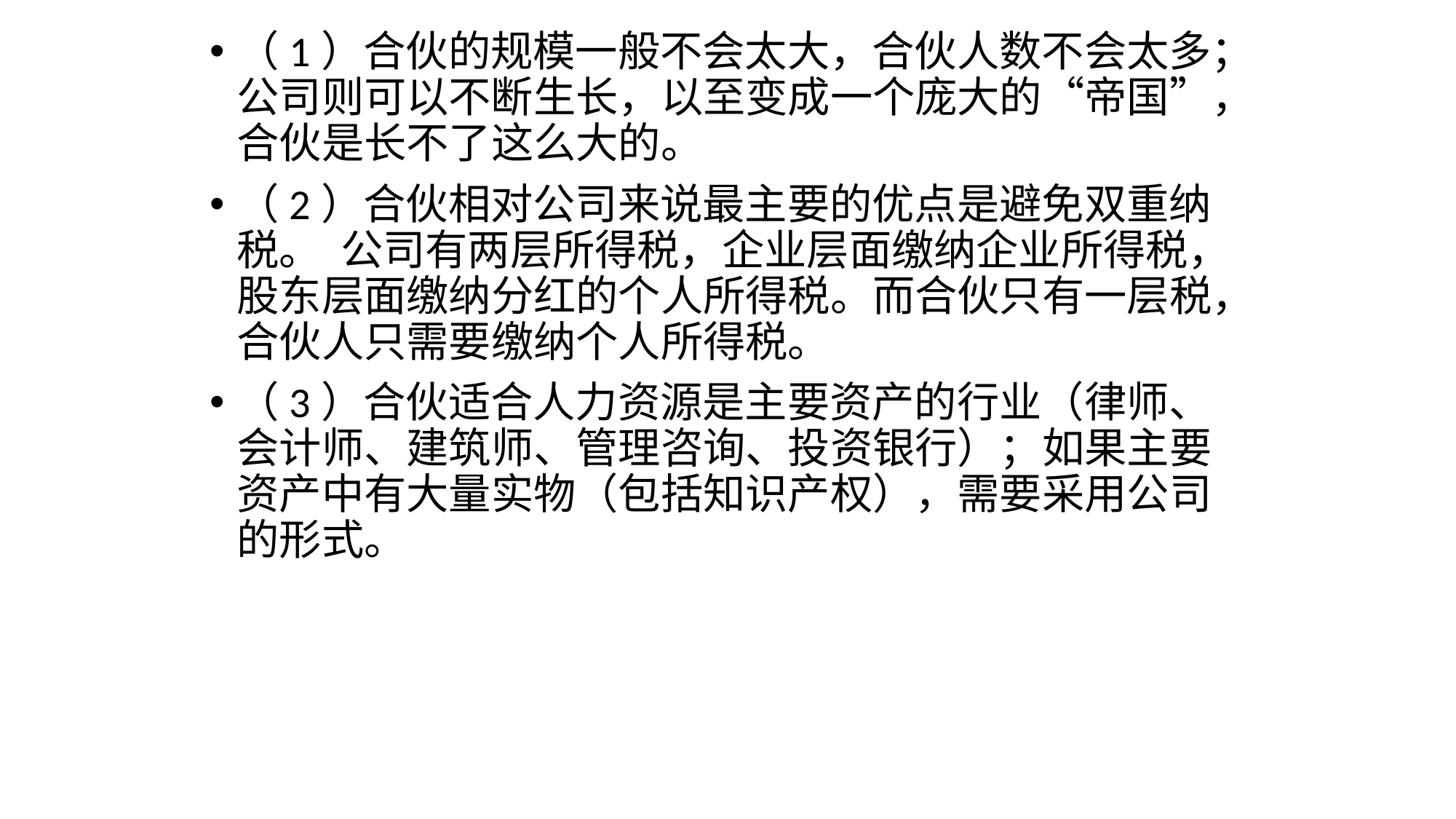

（1）合伙的规模一般不会太大，合伙人数不会太多；公司则可以不断生长，以至变成一个庞大的“帝国”，合伙是长不了这么大的。
（2）合伙相对公司来说最主要的优点是避免双重纳税。  公司有两层所得税，企业层面缴纳企业所得税，股东层面缴纳分红的个人所得税。而合伙只有一层税，合伙人只需要缴纳个人所得税。
（3）合伙适合人力资源是主要资产的行业（律师、会计师、建筑师、管理咨询、投资银行）；如果主要资产中有大量实物（包括知识产权），需要采用公司的形式。